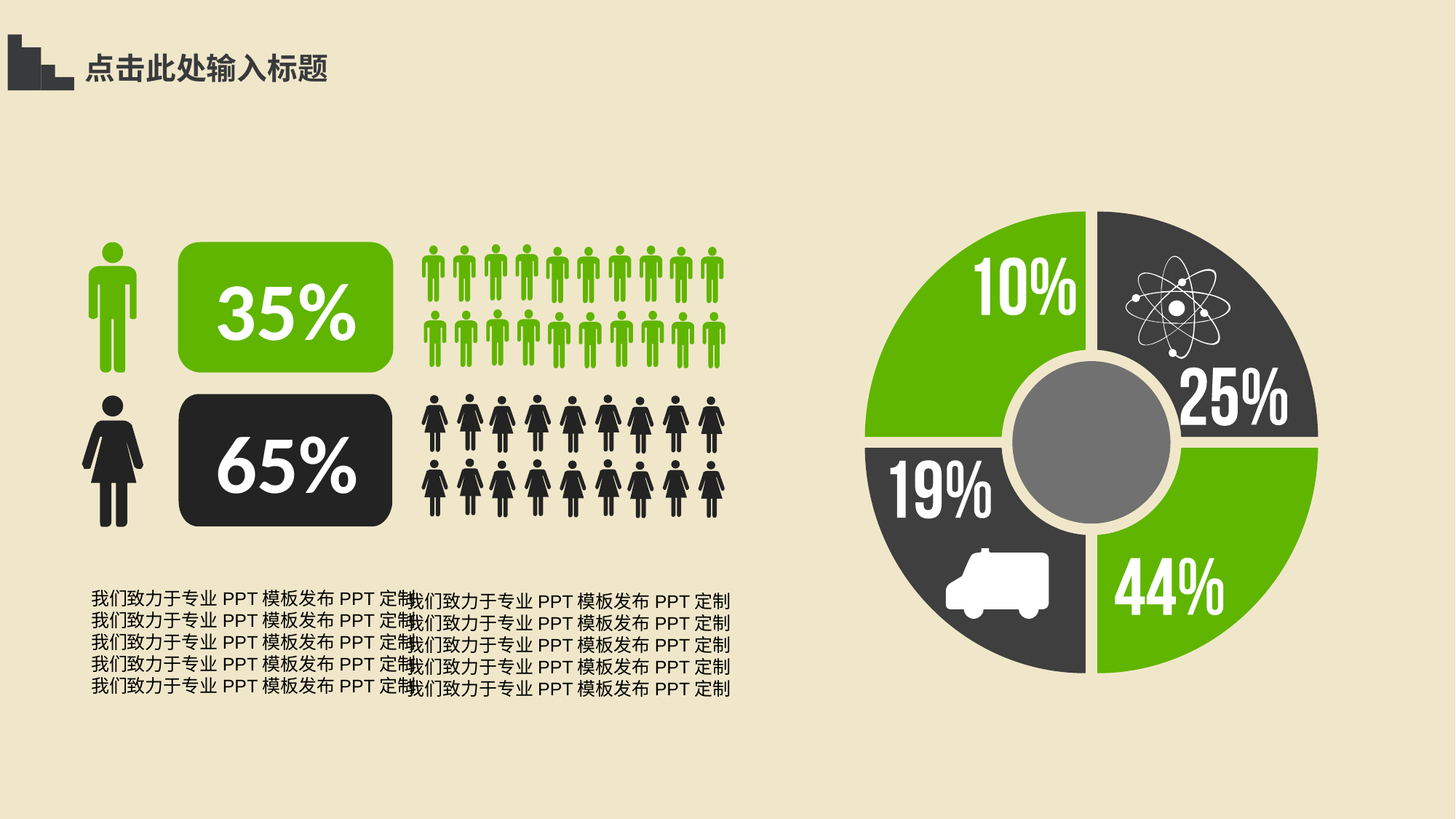

点击此处输入标题

35%

65%

我们致力于专业PPT模板发布PPT定制
我们致力于专业PPT模板发布PPT定制
我们致力于专业PPT模板发布PPT定制
我们致力于专业PPT模板发布PPT定制
我们致力于专业PPT模板发布PPT定制
我们致力于专业PPT模板发布PPT定制
我们致力于专业PPT模板发布PPT定制
我们致力于专业PPT模板发布PPT定制
我们致力于专业PPT模板发布PPT定制
我们致力于专业PPT模板发布PPT定制